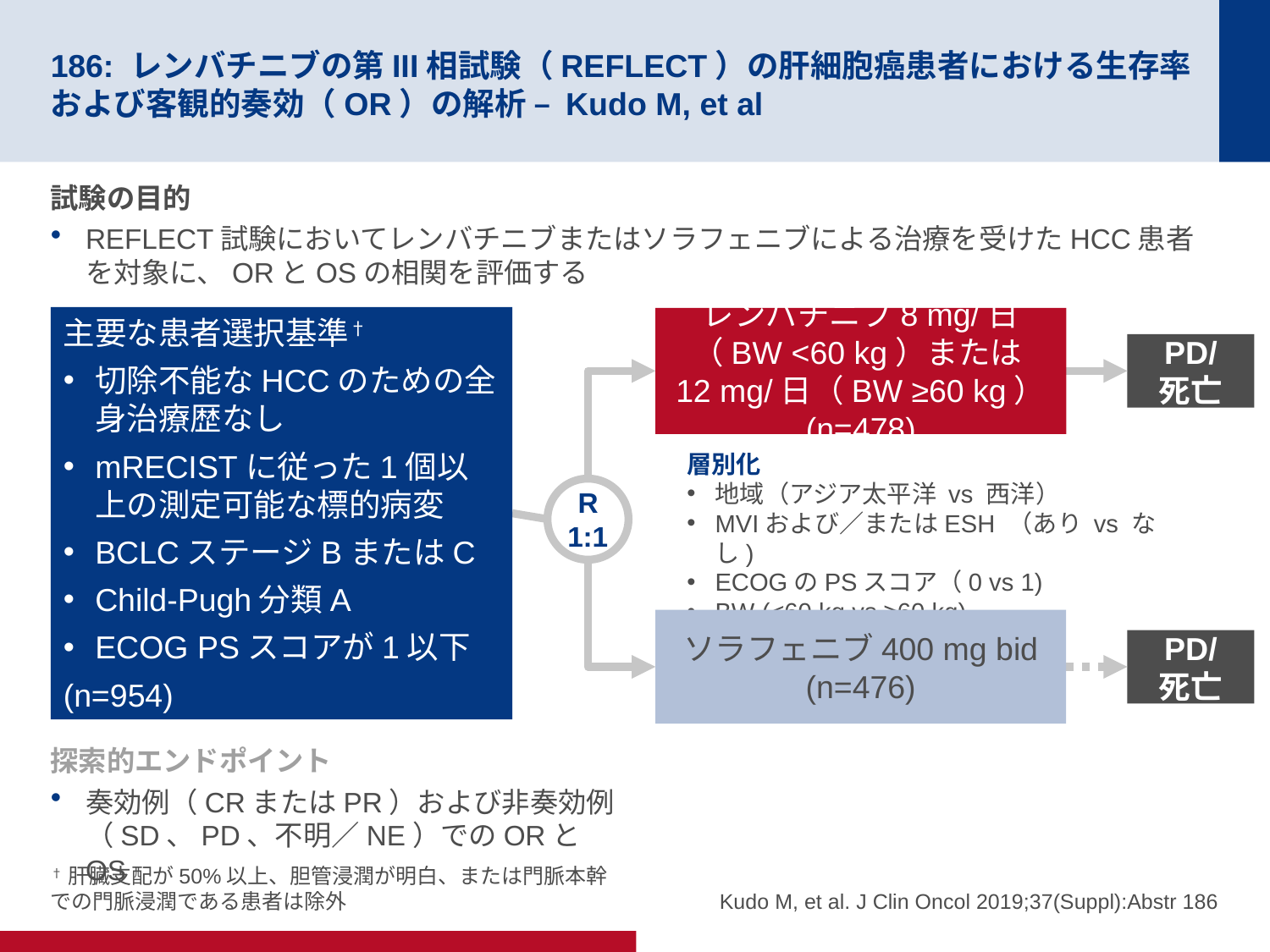

# 186: レンバチニブの第III相試験（REFLECT）の肝細胞癌患者における生存率および客観的奏効（OR）の解析 – Kudo M, et al
試験の目的
REFLECT試験においてレンバチニブまたはソラフェニブによる治療を受けたHCC患者を対象に、ORとOSの相関を評価する
主要な患者選択基準†
切除不能なHCCのための全身治療歴なし
mRECISTに従った1個以上の測定可能な標的病変
BCLCステージBまたはC
Child-Pugh分類A
ECOG PSスコアが1以下
(n=954)
レンバチニブ8 mg/日
（BW <60 kg）または12 mg/日（BW ≥60 kg） (n=478)
PD/
死亡
層別化
地域（アジア太平洋 vs 西洋）
MVIおよび／またはESH （あり vs なし)
ECOGのPSスコア（0 vs 1)
BW (<60 kg vs ≥60 kg)
R
1:1
ソラフェニブ400 mg bid
(n=476)
PD/
死亡
探索的エンドポイント
奏効例（CRまたはPR）および非奏効例（SD、PD、不明／NE）でのORとOS

†肝臓支配が50%以上、胆管浸潤が明白、または門脈本幹での門脈浸潤である患者は除外
Kudo M, et al. J Clin Oncol 2019;37(Suppl):Abstr 186